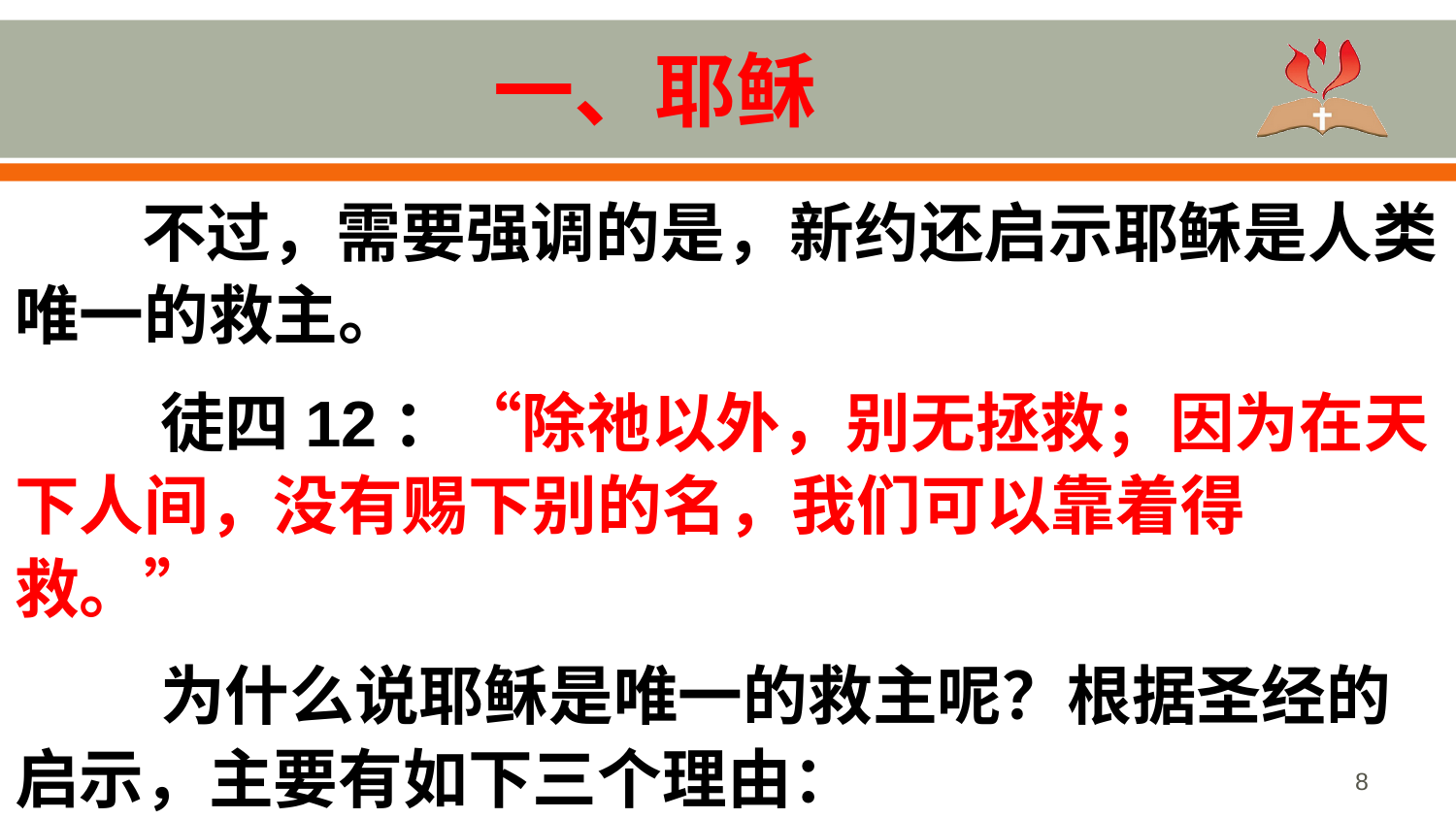

# 一、耶稣
不过，需要强调的是，新约还启示耶稣是人类唯一的救主。
	徒四12：“除祂以外，别无拯救；因为在天下人间，没有赐下别的名，我们可以靠着得救。”
	为什么说耶稣是唯一的救主呢？根据圣经的启示，主要有如下三个理由：

8